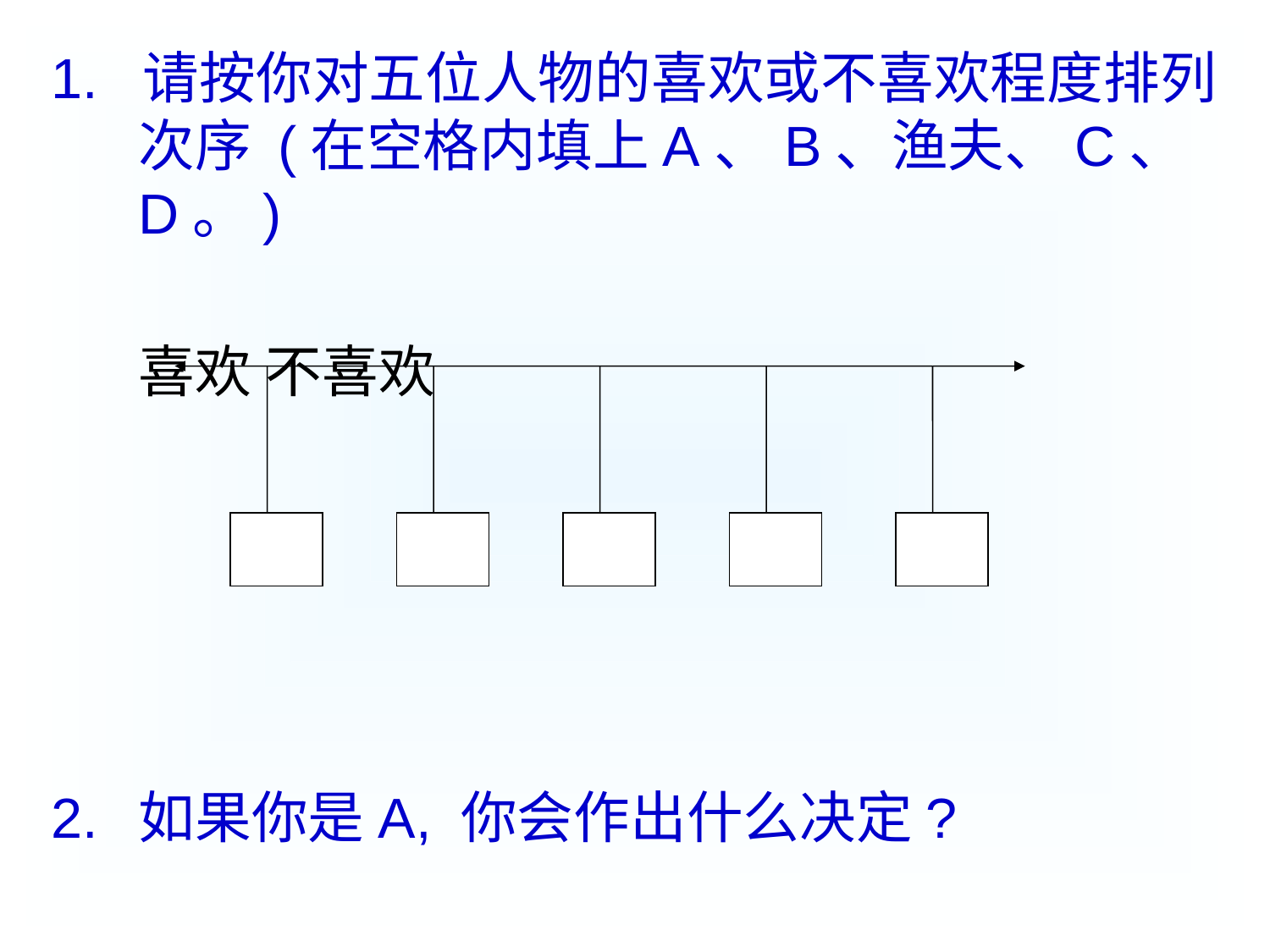

1.  请按你对五位人物的喜欢或不喜欢程度排列次序 (在空格内填上A、B、渔夫、C、D。)

	喜欢	不喜欢

2.	如果你是A, 你会作出什么决定?